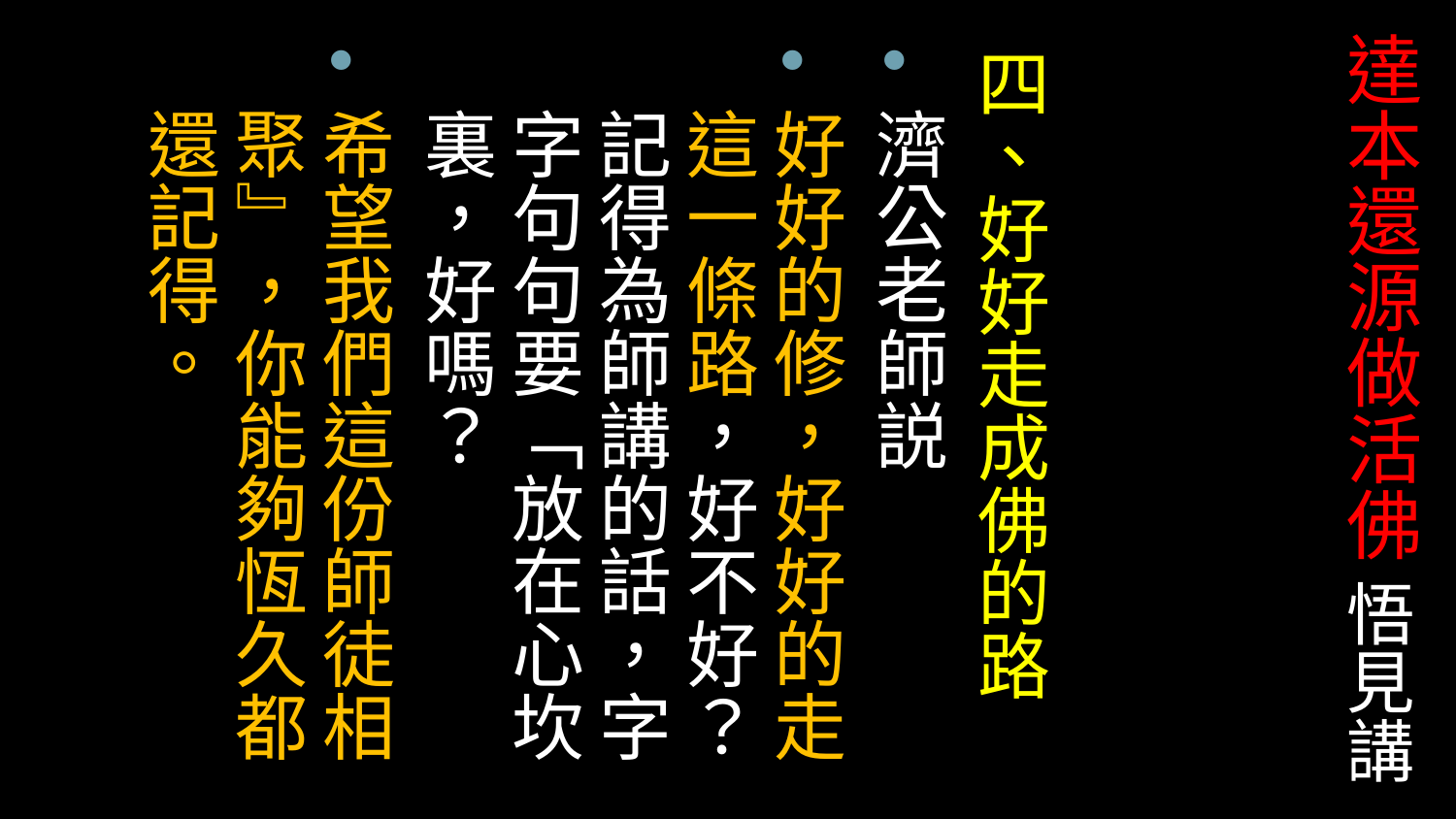

# 達本還源做活佛 悟見講
四、好好走成佛的路
濟公老師説
好好的修，好好的走這一條路，好不好？記得為師講的話，字字句句要「放在心坎裏，好嗎？
希望我們這份師徒相聚』，你能夠恆久都還記得。